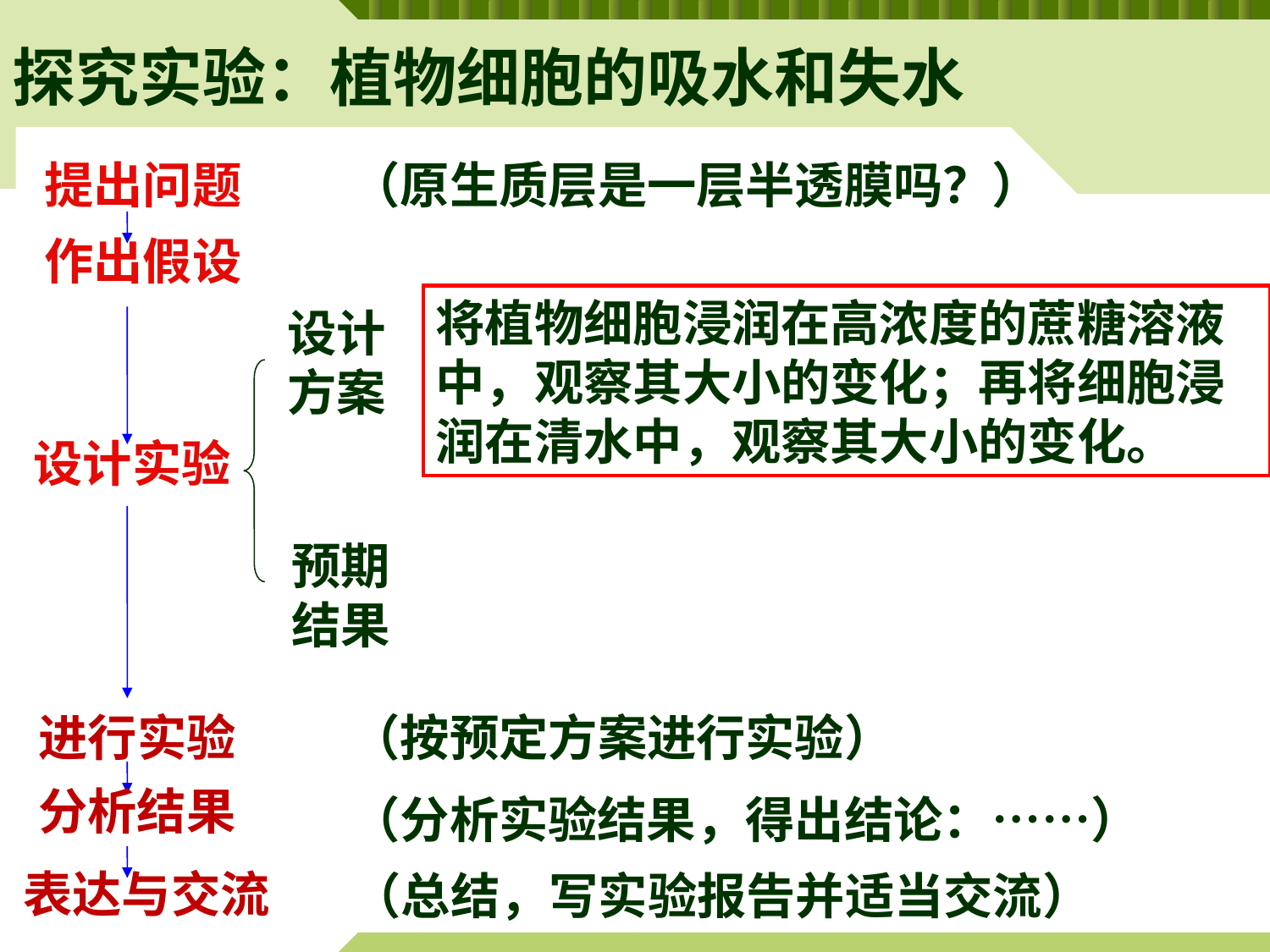

探究实验：植物细胞的吸水和失水
提出问题
（原生质层是一层半透膜吗？）

作出假设
将植物细胞浸润在高浓度的蔗糖溶液中，观察其大小的变化；再将细胞浸润在清水中，观察其大小的变化。
设计
方案

设计实验

预期结果
进行实验
（按预定方案进行实验）

分析结果
（分析实验结果，得出结论：……）

表达与交流
（总结，写实验报告并适当交流）